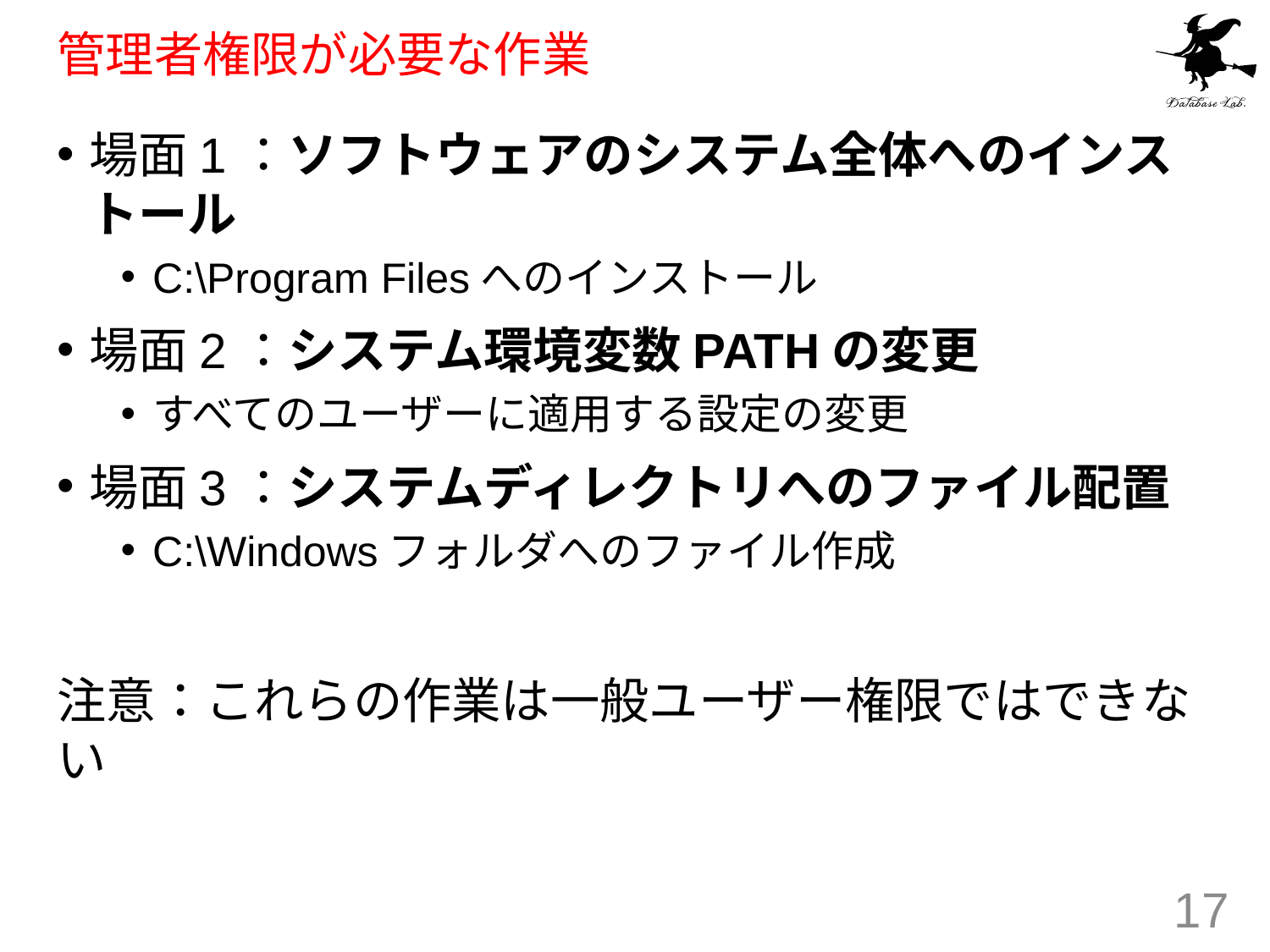

# 管理者権限が必要な作業
場面1：ソフトウェアのシステム全体へのインストール
C:\Program Filesへのインストール
場面2：システム環境変数PATHの変更
すべてのユーザーに適用する設定の変更
場面3：システムディレクトリへのファイル配置
C:\Windowsフォルダへのファイル作成

注意：これらの作業は一般ユーザー権限ではできない

17